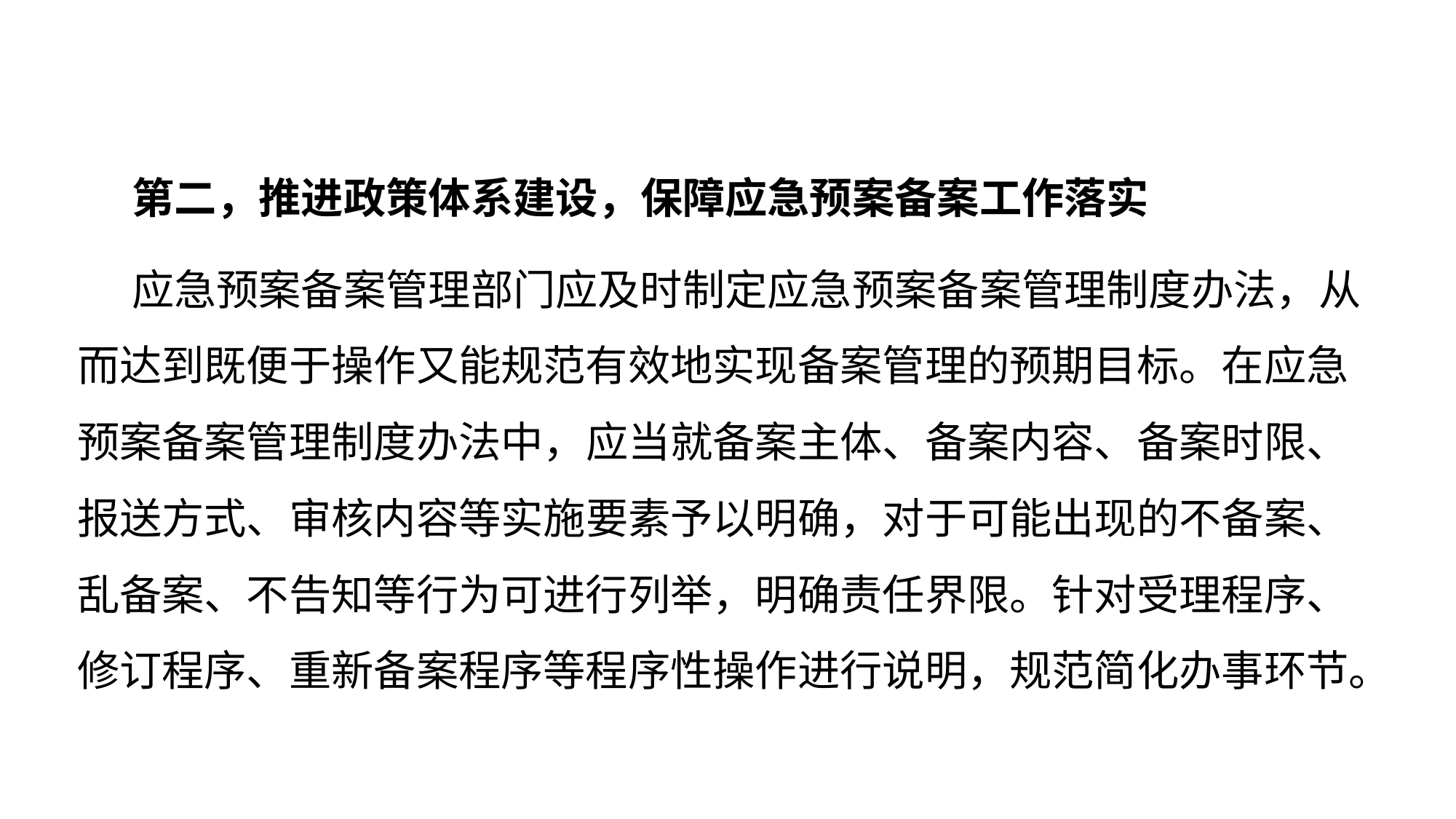

#
第二，推进政策体系建设，保障应急预案备案工作落实
应急预案备案管理部门应及时制定应急预案备案管理制度办法，从而达到既便于操作又能规范有效地实现备案管理的预期目标。在应急预案备案管理制度办法中，应当就备案主体、备案内容、备案时限、报送方式、审核内容等实施要素予以明确，对于可能出现的不备案、乱备案、不告知等行为可进行列举，明确责任界限。针对受理程序、修订程序、重新备案程序等程序性操作进行说明，规范简化办事环节。